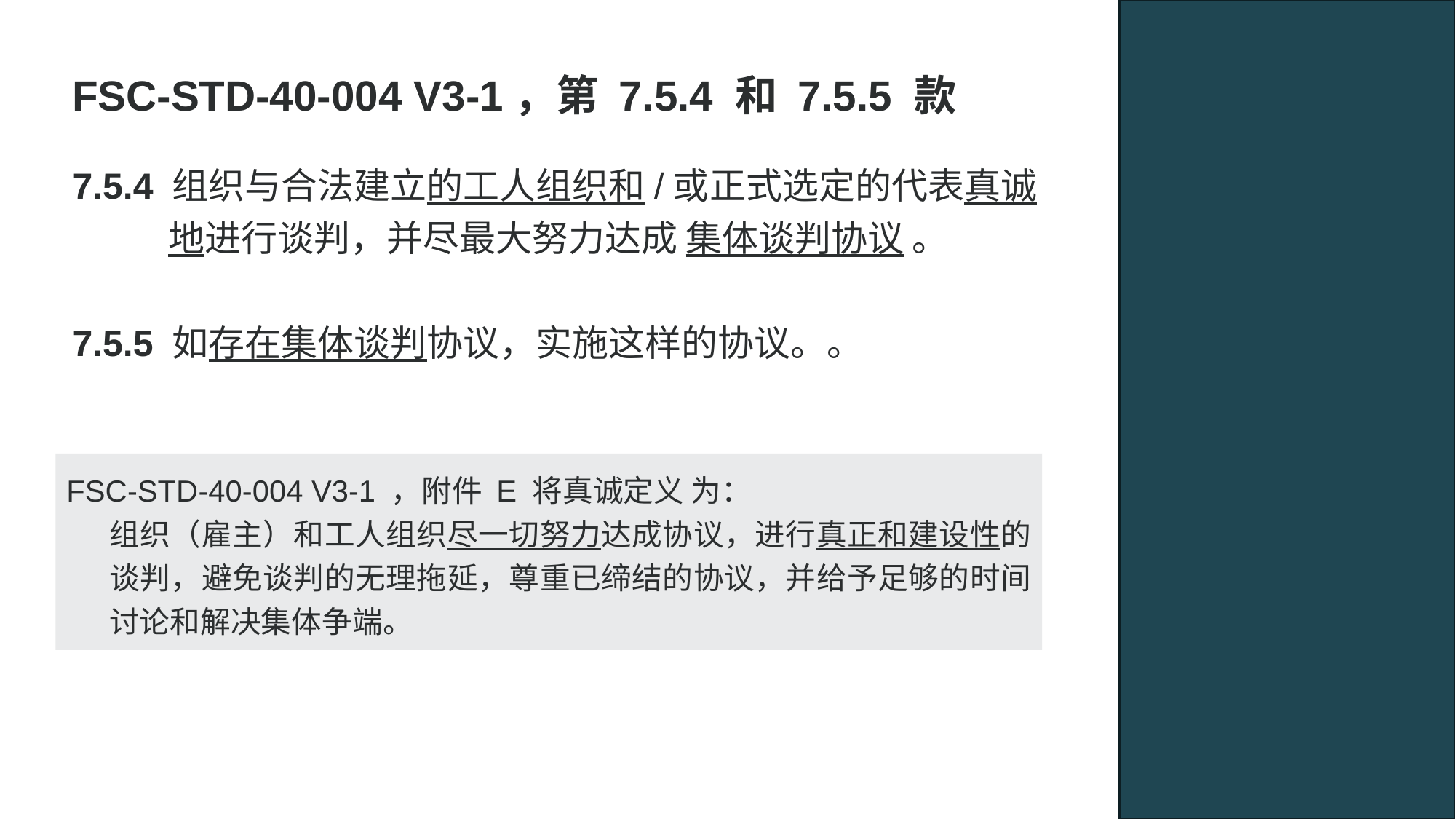

FSC-STD-40-004 V3-1，第 7.5.4 和 7.5.5 款
7.5.4 组织与合法建立的工人组织和/或正式选定的代表真诚地进行谈判，并尽最大努力达成 集体谈判协议 。

7.5.5 如存在集体谈判协议，实施这样的协议。。
FSC-STD-40-004 V3-1 ，附件 E 将真诚定义 为：
组织（雇主）和工人组织尽一切努力达成协议，进行真正和建设性的谈判，避免谈判的无理拖延，尊重已缔结的协议，并给予足够的时间讨论和解决集体争端。